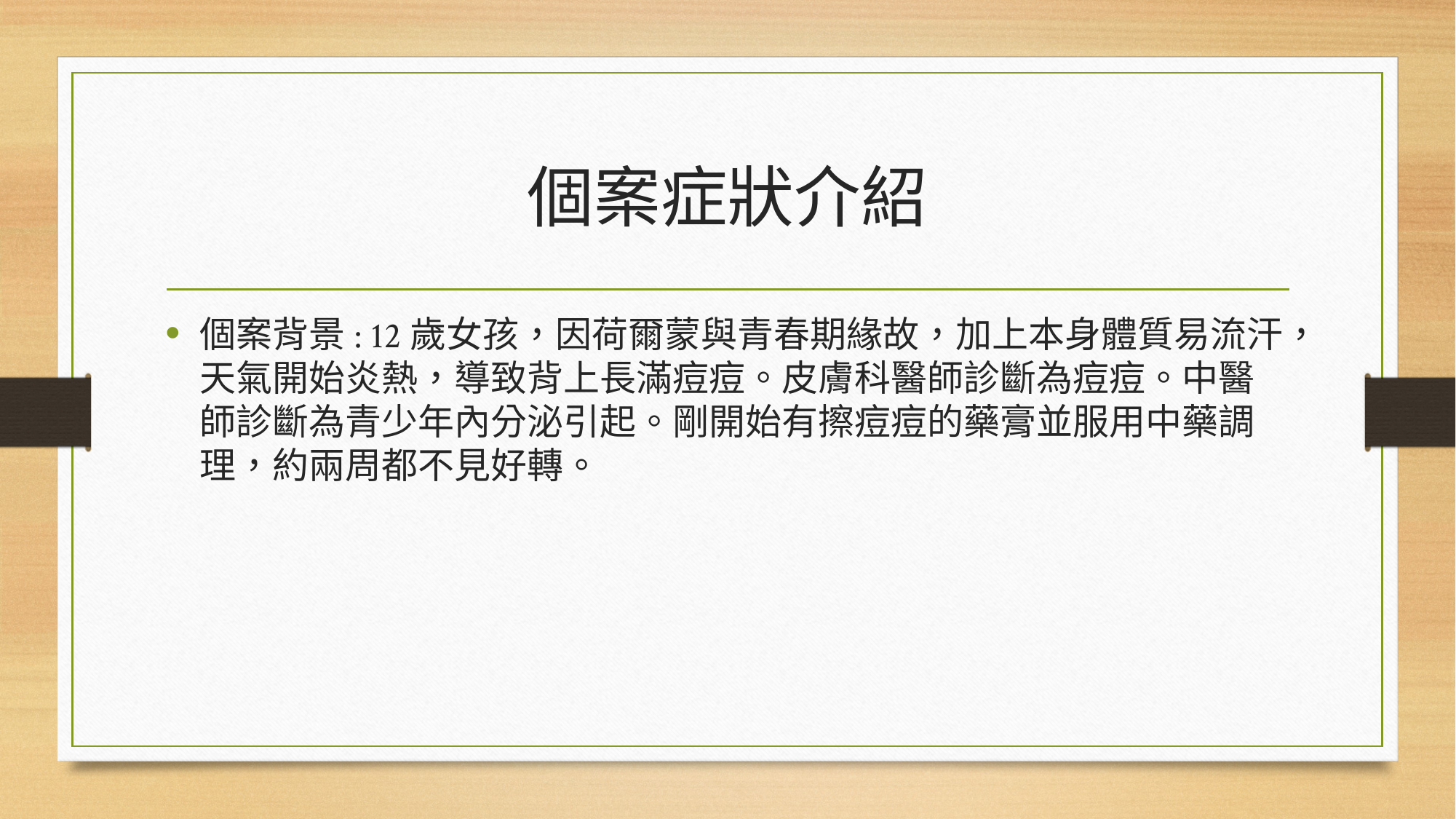

# 個案症狀介紹
個案背景: 12歲女孩，因荷爾蒙與青春期緣故，加上本身體質易流汗，天氣開始炎熱，導致背上長滿痘痘。皮膚科醫師診斷為痘痘。中醫師診斷為青少年內分泌引起。剛開始有擦痘痘的藥膏並服用中藥調理，約兩周都不見好轉。